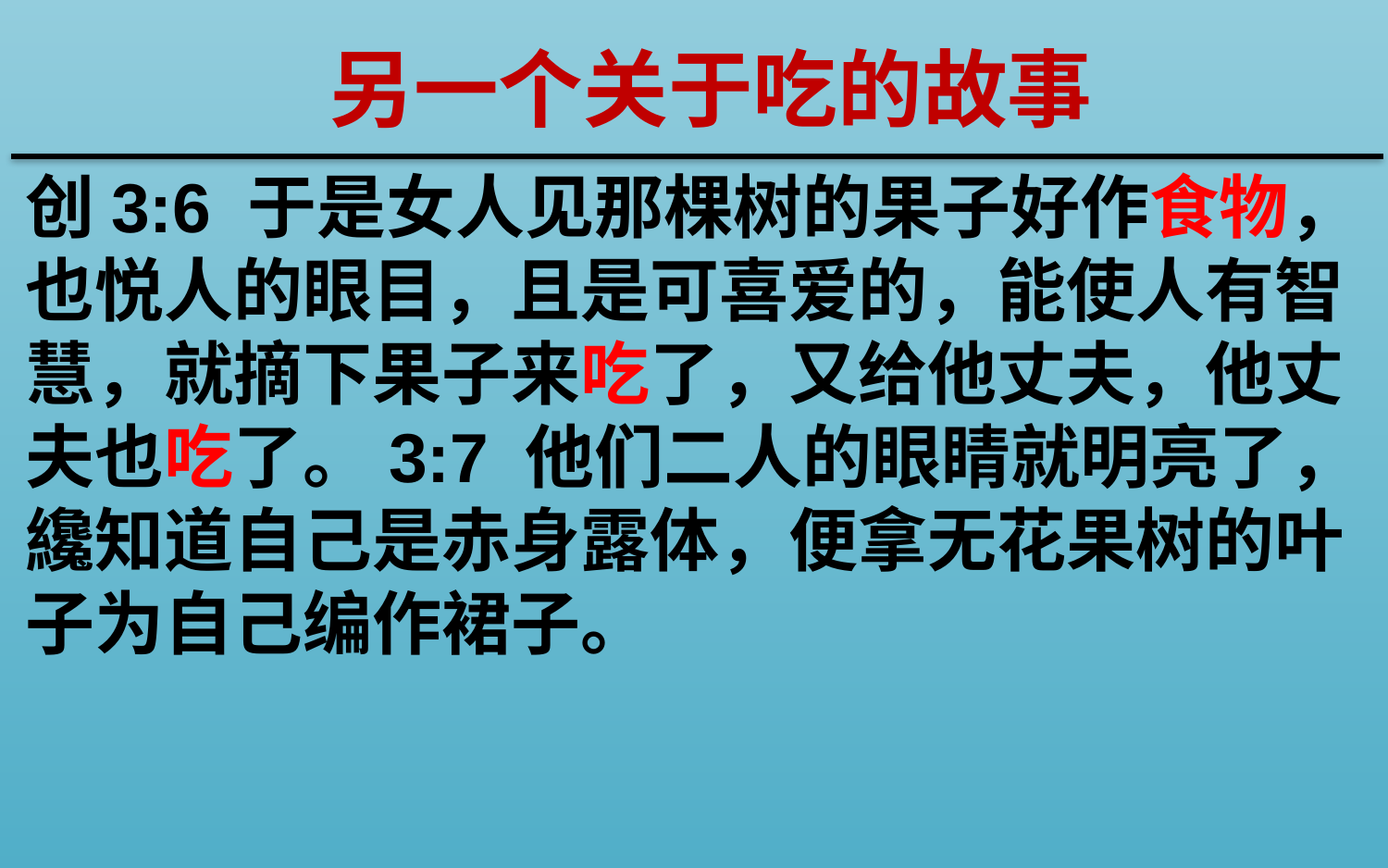

另一个关于吃的故事
创3:6 于是女人见那棵树的果子好作食物，也悦人的眼目，且是可喜爱的，能使人有智慧，就摘下果子来吃了，又给他丈夫，他丈夫也吃了。3:7 他们二人的眼睛就明亮了，纔知道自己是赤身露体，便拿无花果树的叶子为自己编作裙子。